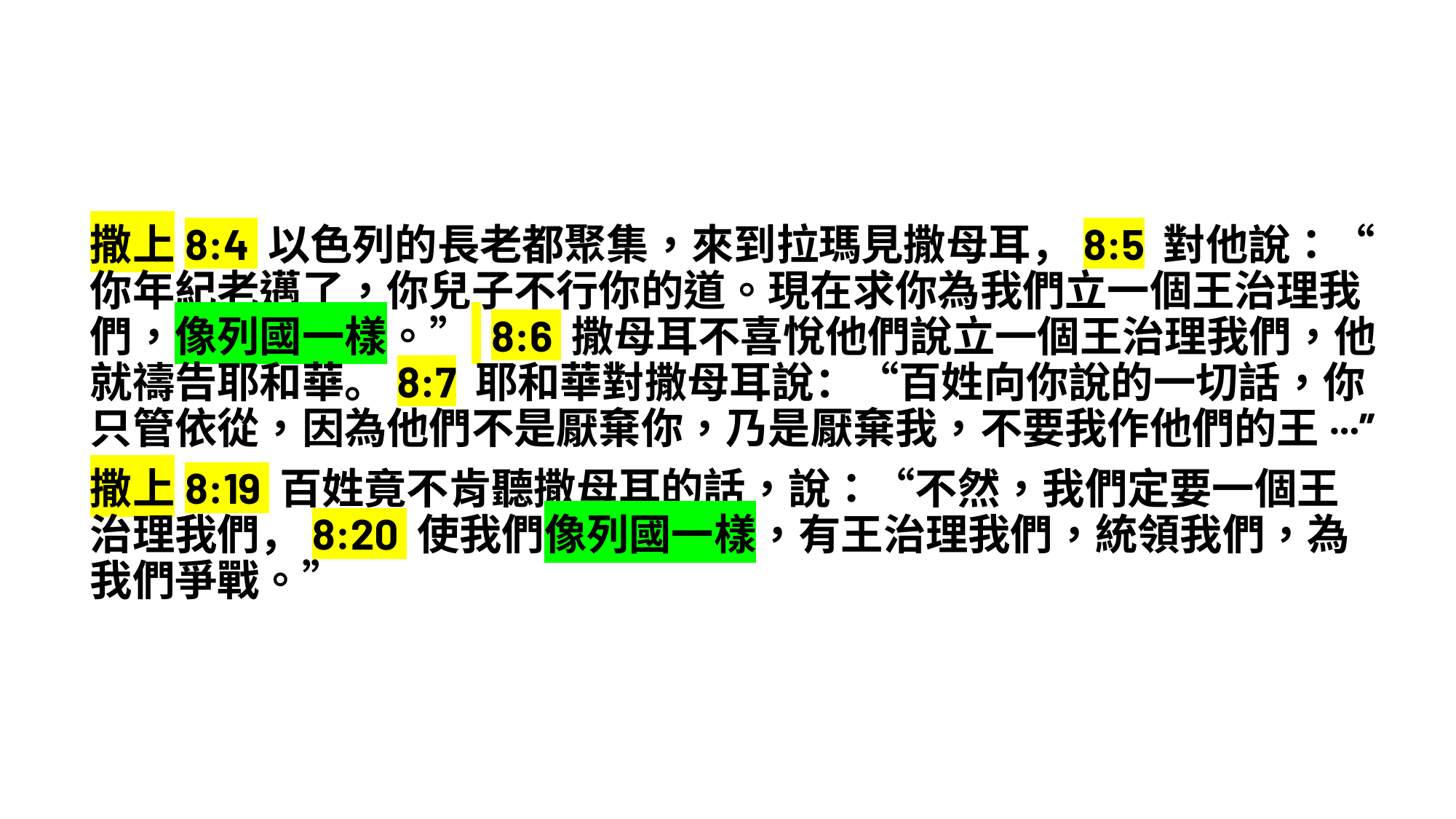

撒上8:4 以色列的長老都聚集，來到拉瑪見撒母耳，8:5 對他說：“你年紀老邁了，你兒子不行你的道。現在求你為我們立一個王治理我們，像列國一樣。” 8:6 撒母耳不喜悅他們說立一個王治理我們，他就禱告耶和華。8:7 耶和華對撒母耳說：“百姓向你說的一切話，你只管依從，因為他們不是厭棄你，乃是厭棄我，不要我作他們的王···”
撒上8:19 百姓竟不肯聽撒母耳的話，說：“不然，我們定要一個王治理我們，8:20 使我們像列國一樣，有王治理我們，統領我們，為我們爭戰。”